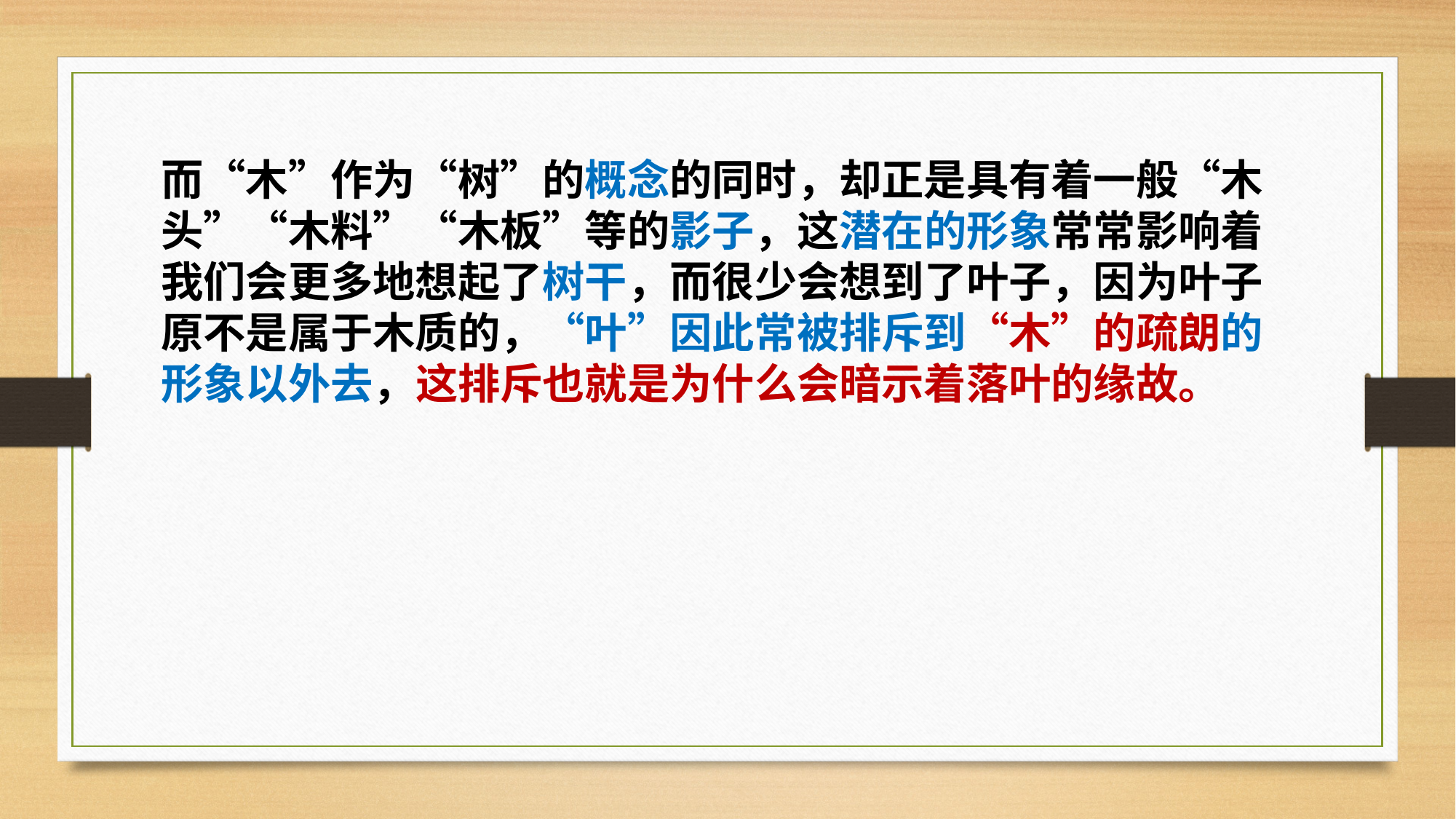

而“木”作为“树”的概念的同时，却正是具有着一般“木头”“木料”“木板”等的影子，这潜在的形象常常影响着我们会更多地想起了树干，而很少会想到了叶子，因为叶子原不是属于木质的，“叶”因此常被排斥到“木”的疏朗的形象以外去，这排斥也就是为什么会暗示着落叶的缘故。